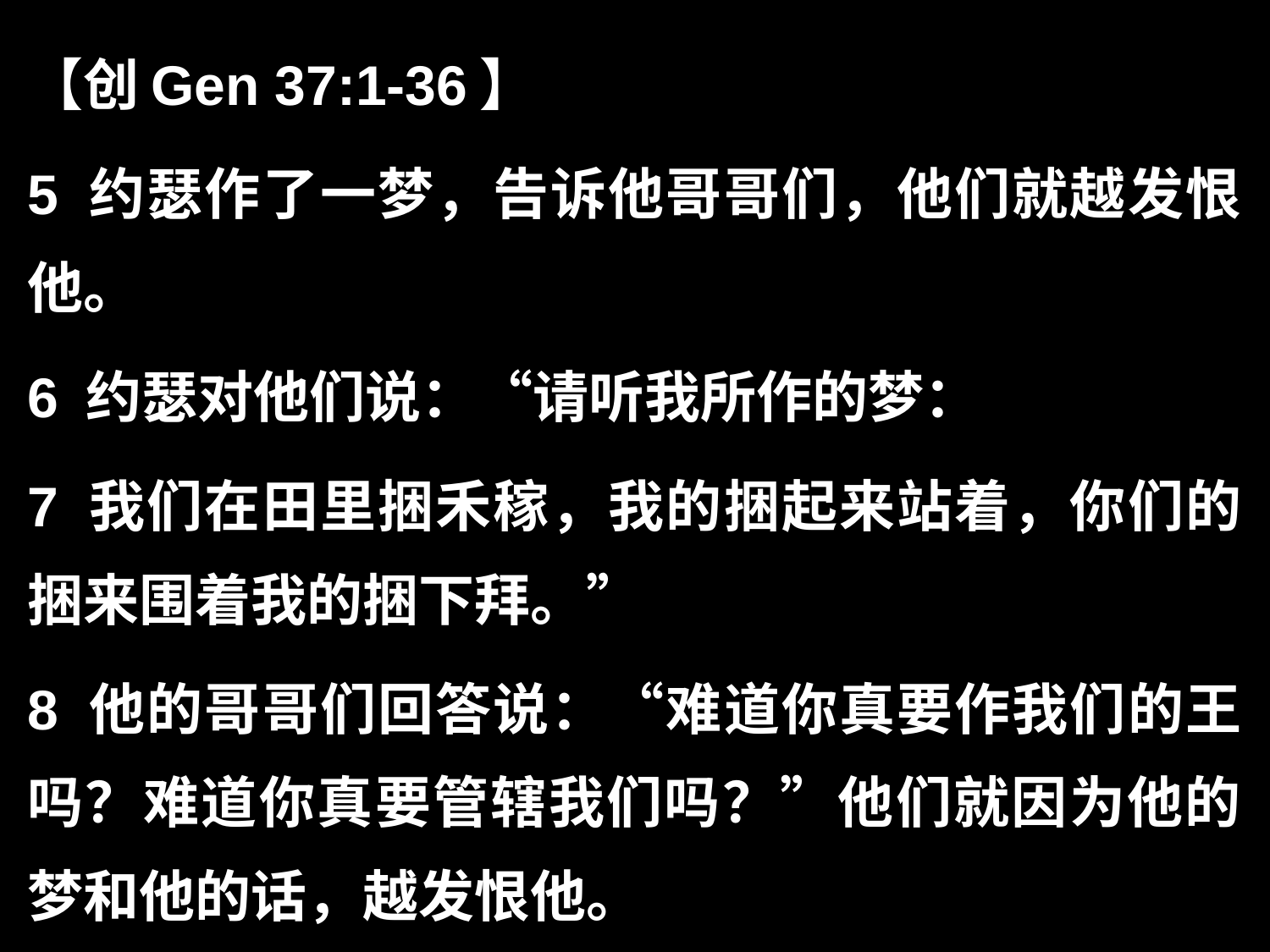

【创Gen 37:1-36】
5 约瑟作了一梦，告诉他哥哥们，他们就越发恨他。
6 约瑟对他们说：“请听我所作的梦：
7 我们在田里捆禾稼，我的捆起来站着，你们的捆来围着我的捆下拜。”
8 他的哥哥们回答说：“难道你真要作我们的王吗？难道你真要管辖我们吗？”他们就因为他的梦和他的话，越发恨他。